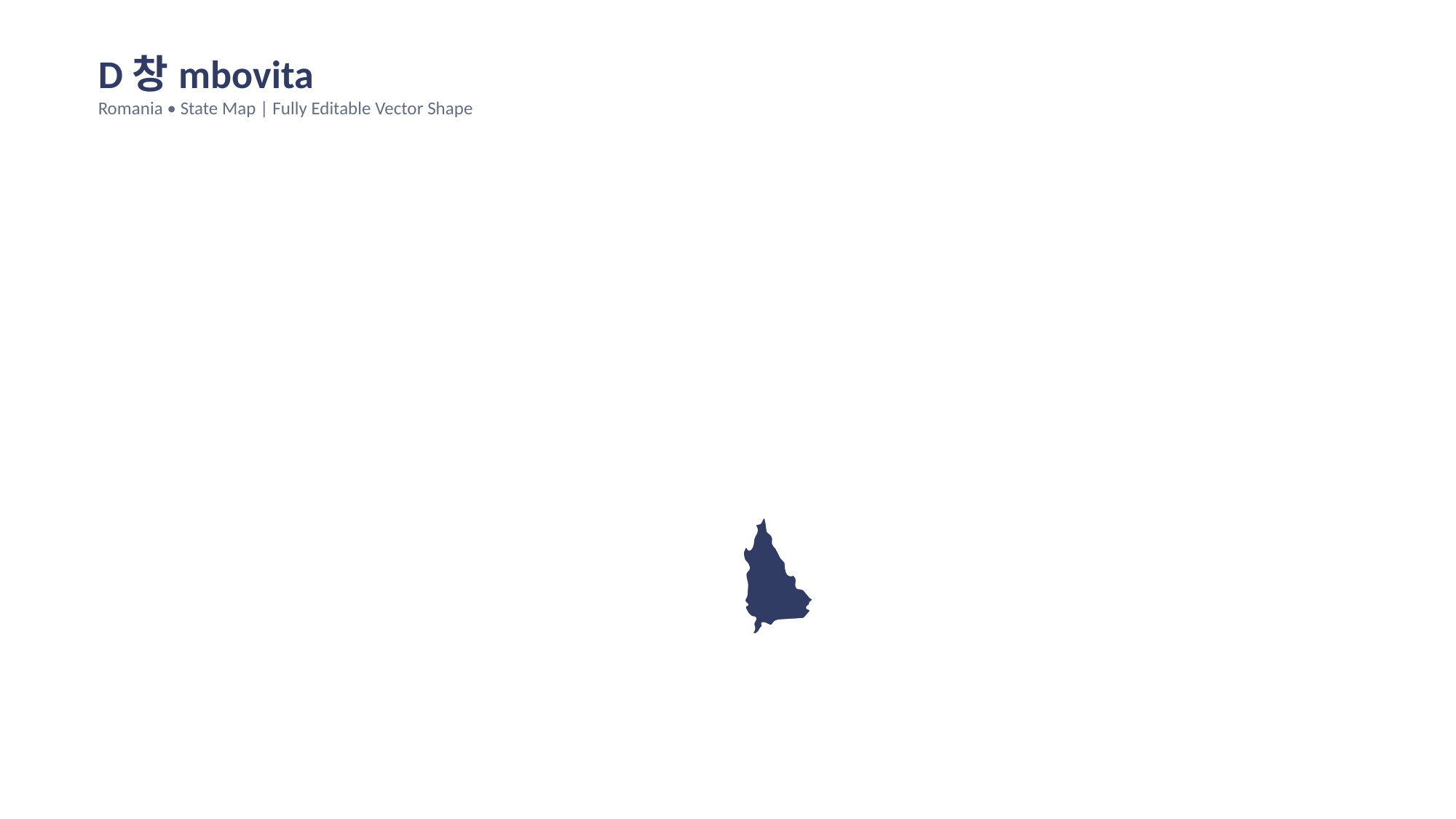

D창mbovita
Romania • State Map | Fully Editable Vector Shape